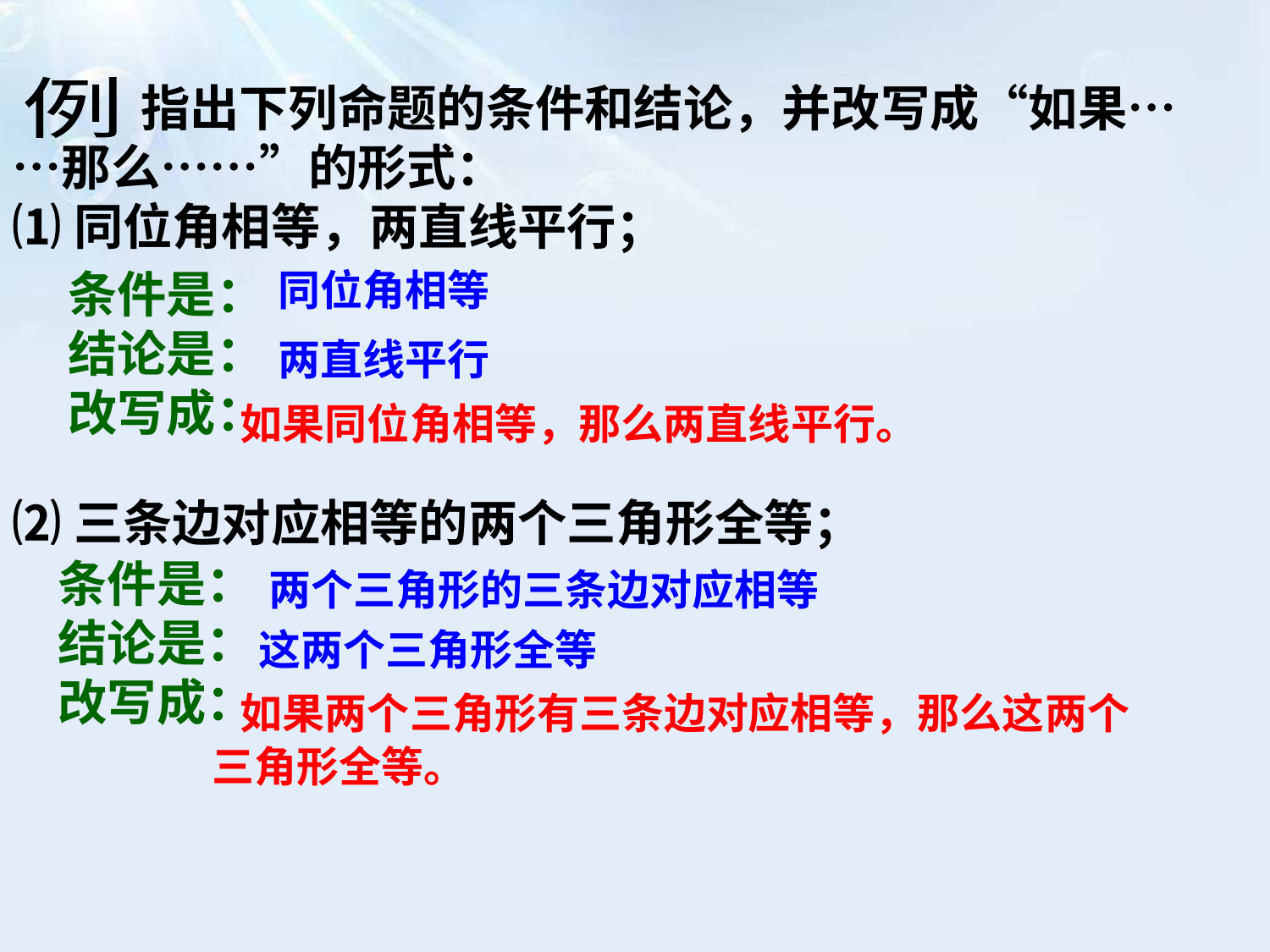

指出下列命题的条件和结论，并改写成“如果……那么……”的形式：
⑴同位角相等，两直线平行；

⑵三条边对应相等的两个三角形全等；

例
条件是：
结论是：
改写成：
同位角相等
两直线平行
　　如果同位角相等，那么两直线平行。
条件是：
结论是：
改写成：
两个三角形的三条边对应相等
这两个三角形全等
　　如果两个三角形有三条边对应相等，那么这两个
　　三角形全等。